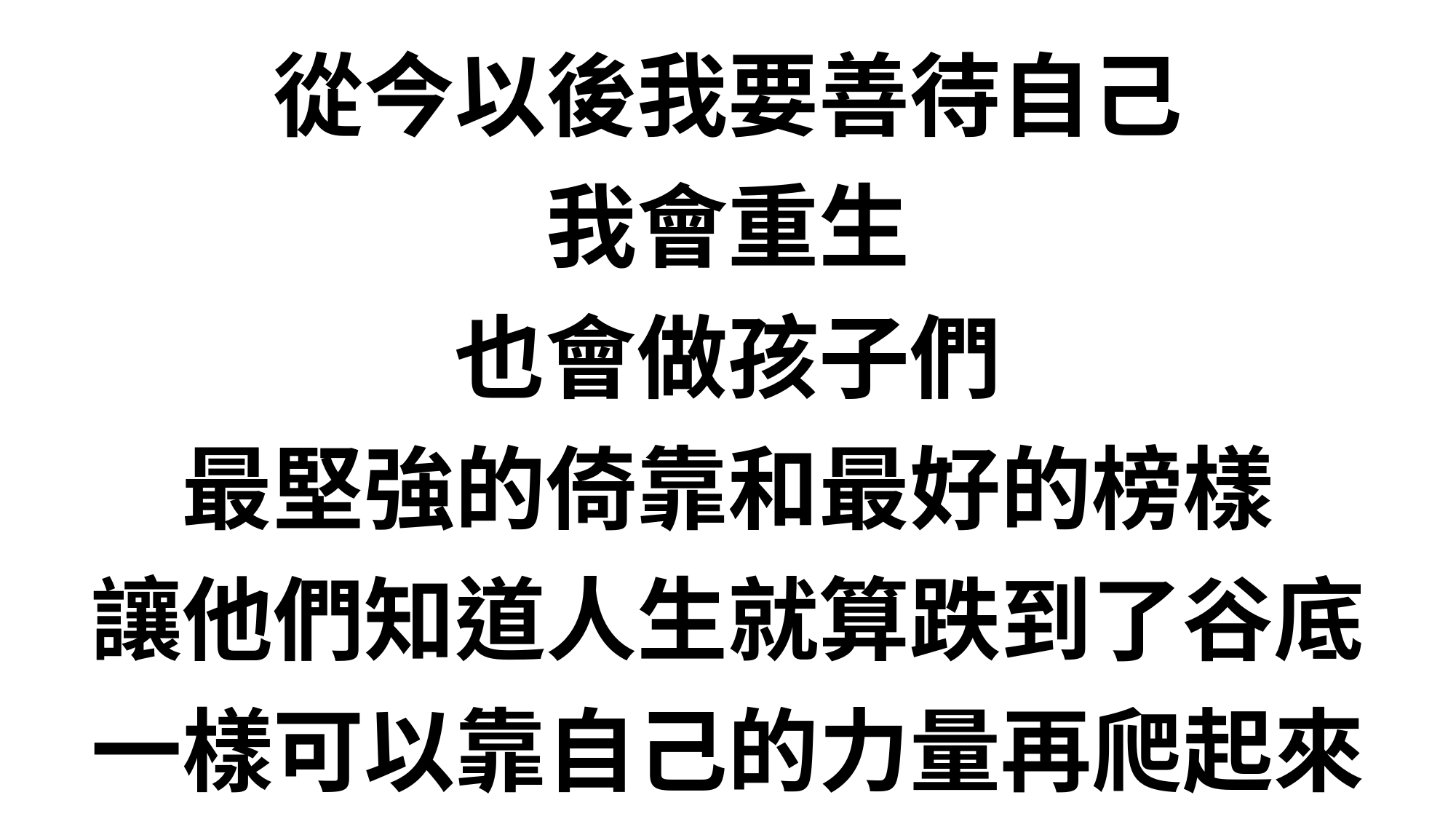

# 從今以後我要善待自己 我會重生 也會做孩子們 最堅強的倚靠和最好的榜樣 讓他們知道人生就算跌到了谷底 一樣可以靠自己的力量再爬起來